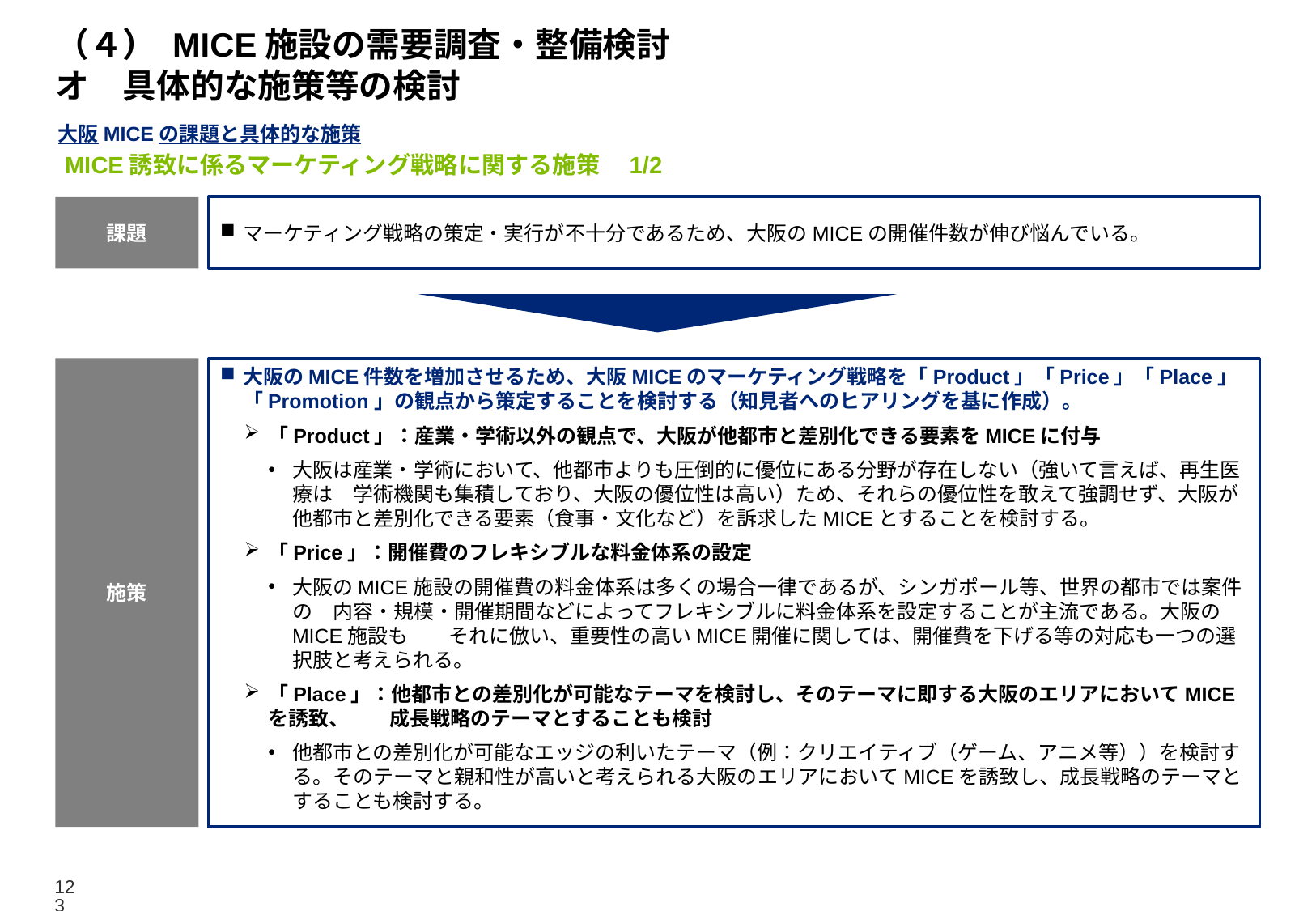

# （４） MICE施設の需要調査・整備検討 オ　具体的な施策等の検討
大阪MICEの課題と具体的な施策
MICE誘致に係るマーケティング戦略に関する施策　1/2
課題
マーケティング戦略の策定・実行が不十分であるため、大阪のMICEの開催件数が伸び悩んでいる。

施策
大阪のMICE件数を増加させるため、大阪MICEのマーケティング戦略を「Product」「Price」「Place」「Promotion」の観点から策定することを検討する（知見者へのヒアリングを基に作成）。
「Product」：産業・学術以外の観点で、大阪が他都市と差別化できる要素をMICEに付与
大阪は産業・学術において、他都市よりも圧倒的に優位にある分野が存在しない（強いて言えば、再生医療は　学術機関も集積しており、大阪の優位性は高い）ため、それらの優位性を敢えて強調せず、大阪が他都市と差別化できる要素（食事・文化など）を訴求したMICEとすることを検討する。
「Price」：開催費のフレキシブルな料金体系の設定
大阪のMICE施設の開催費の料金体系は多くの場合一律であるが、シンガポール等、世界の都市では案件の　内容・規模・開催期間などによってフレキシブルに料金体系を設定することが主流である。大阪のMICE施設も　　それに倣い、重要性の高いMICE開催に関しては、開催費を下げる等の対応も一つの選択肢と考えられる。
「Place」：他都市との差別化が可能なテーマを検討し、そのテーマに即する大阪のエリアにおいてMICEを誘致、　　成長戦略のテーマとすることも検討
他都市との差別化が可能なエッジの利いたテーマ（例：クリエイティブ（ゲーム、アニメ等））を検討する。そのテーマと親和性が高いと考えられる大阪のエリアにおいてMICEを誘致し、成長戦略のテーマとすることも検討する。
123